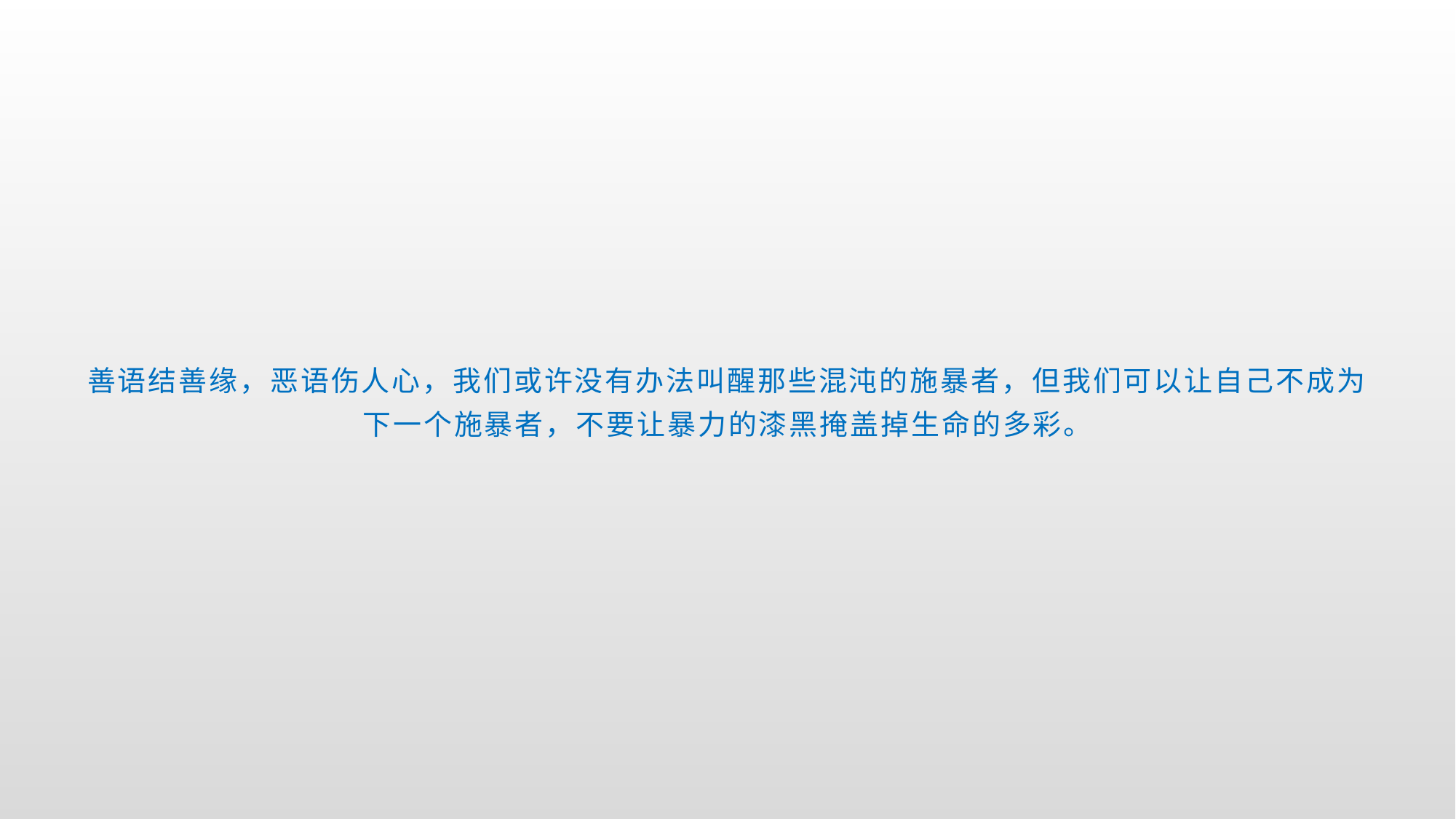

#
善语结善缘，恶语伤人心，我们或许没有办法叫醒那些混沌的施暴者，但我们可以让自己不成为下一个施暴者，不要让暴力的漆黑掩盖掉生命的多彩。